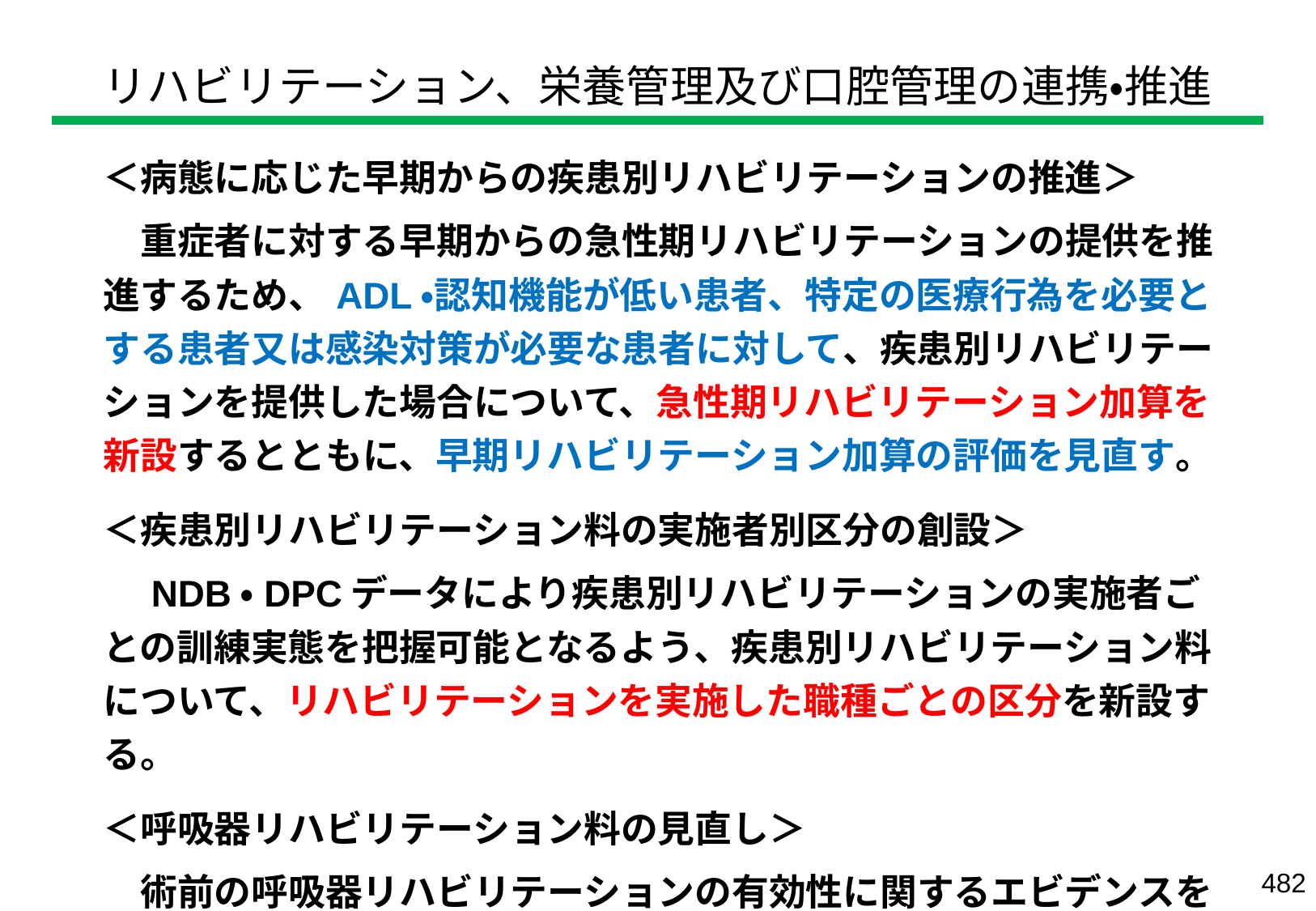

| リハビリテーション、栄養管理及び口腔管理の連携・推進 |
| --- |
| ＜病態に応じた早期からの疾患別リハビリテーションの推進＞ 　重症者に対する早期からの急性期リハビリテーションの提供を推進するため、ADL・認知機能が低い患者、特定の医療行為を必要とする患者又は感染対策が必要な患者に対して、疾患別リハビリテーションを提供した場合について、急性期リハビリテーション加算を新設するとともに、早期リハビリテーション加算の評価を見直す。 ＜疾患別リハビリテーション料の実施者別区分の創設＞ 　NDB・DPCデータにより疾患別リハビリテーションの実施者ごとの訓練実態を把握可能となるよう、疾患別リハビリテーション料について、リハビリテーションを実施した職種ごとの区分を新設する。 ＜呼吸器リハビリテーション料の見直し＞ 　術前の呼吸器リハビリテーションの有効性に関するエビデンスを踏まえ、呼吸器リハビリテーション料の対象患者に大腸癌、卵巣癌、膵癌の患者が含まれていることを明確化する。 |
| --- |
482